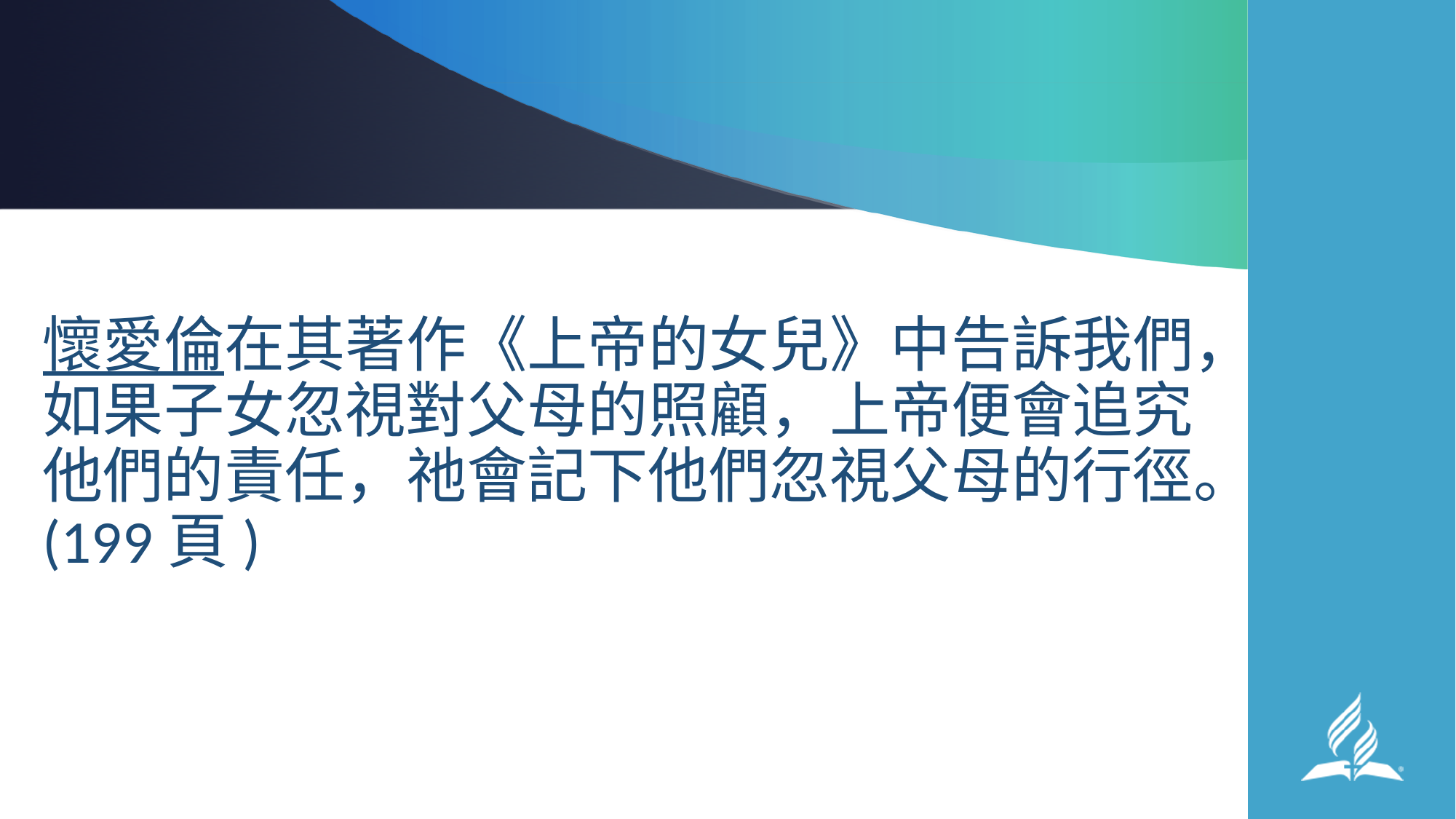

#
懷愛倫在其著作《上帝的女兒》中告訴我們，如果子女忽視對父母的照顧，上帝便會追究他們的責任，祂會記下他們忽視父母的行徑。(199頁)